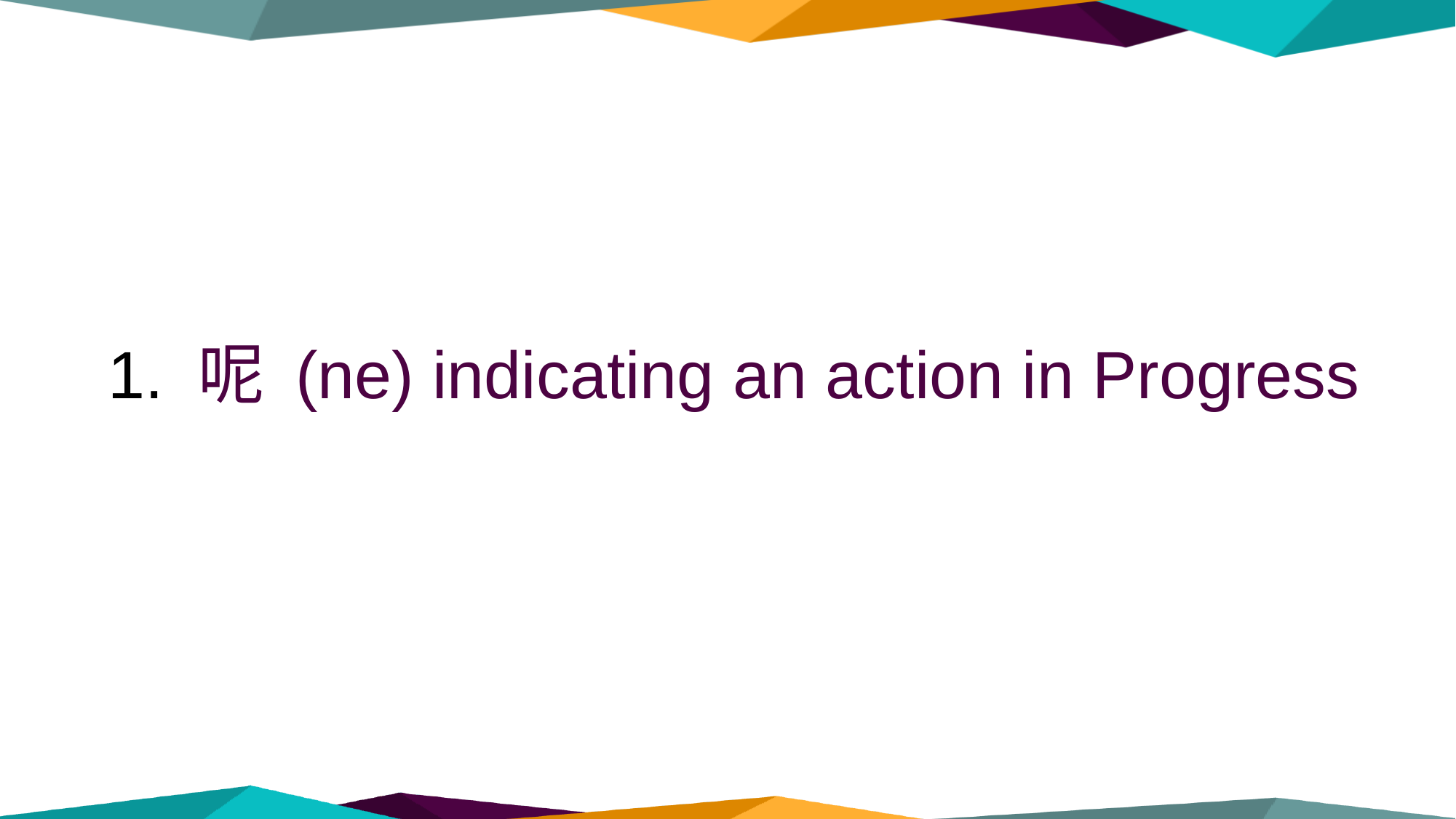

1. 呢 (ne) indicating an action in Progress